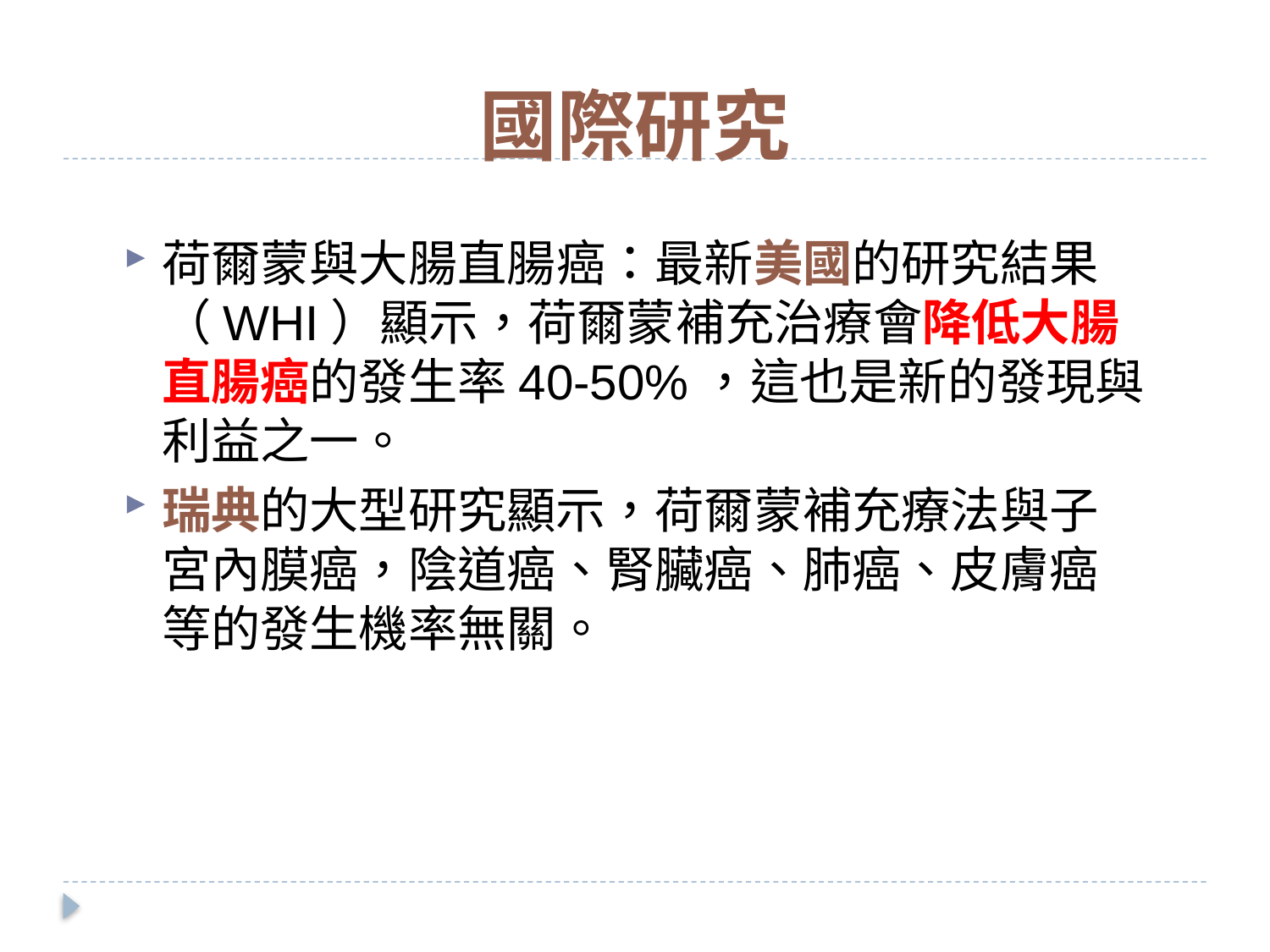

# 國際研究
荷爾蒙與大腸直腸癌：最新美國的研究結果（WHI）顯示，荷爾蒙補充治療會降低大腸直腸癌的發生率40-50%，這也是新的發現與利益之一。
瑞典的大型研究顯示，荷爾蒙補充療法與子宮內膜癌，陰道癌、腎臟癌、肺癌、皮膚癌等的發生機率無關。